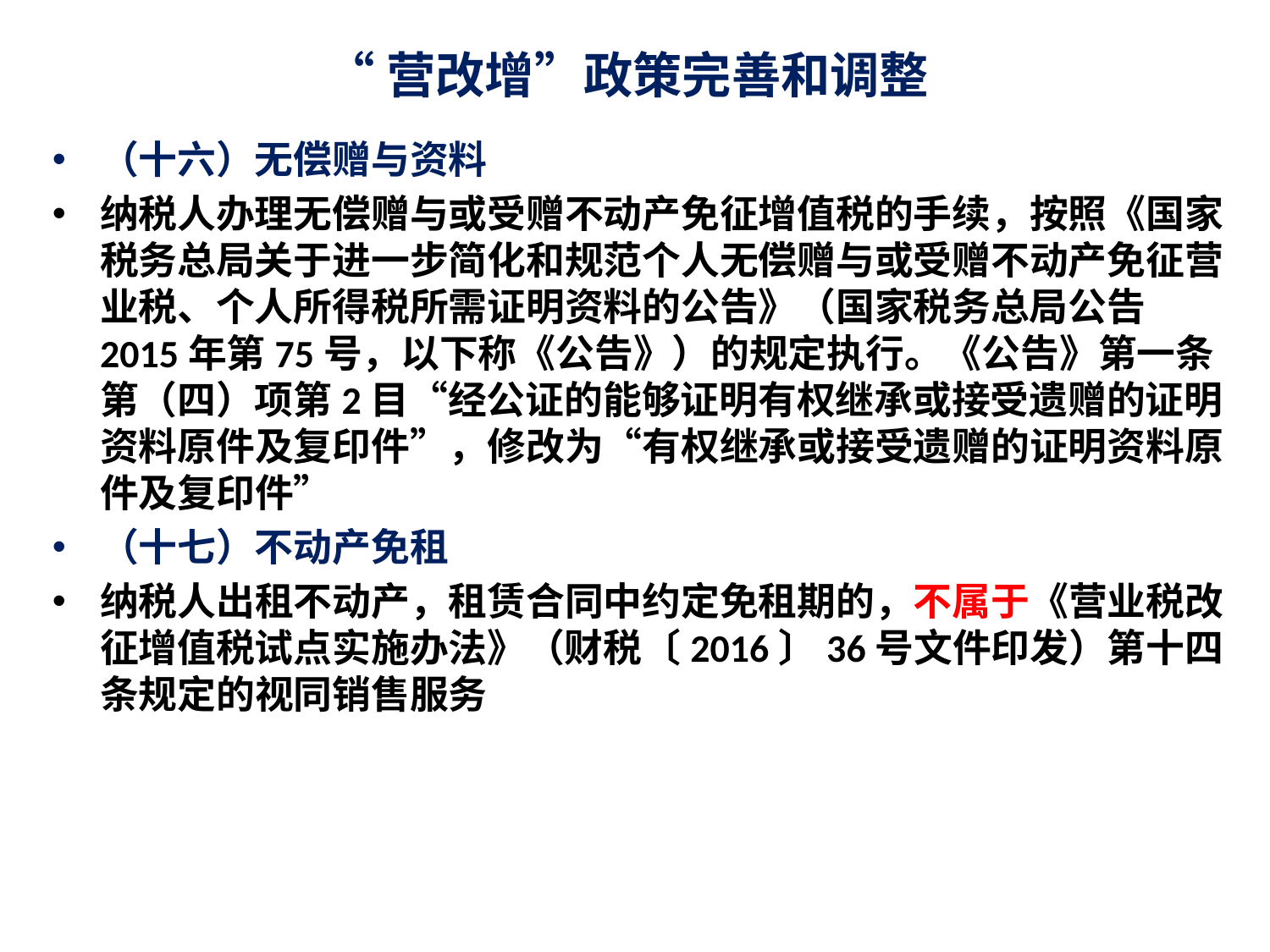

# “营改增”政策完善和调整
（十六）无偿赠与资料
纳税人办理无偿赠与或受赠不动产免征增值税的手续，按照《国家税务总局关于进一步简化和规范个人无偿赠与或受赠不动产免征营业税、个人所得税所需证明资料的公告》（国家税务总局公告2015年第75号，以下称《公告》）的规定执行。《公告》第一条第（四）项第2目“经公证的能够证明有权继承或接受遗赠的证明资料原件及复印件”，修改为“有权继承或接受遗赠的证明资料原件及复印件”
（十七）不动产免租
纳税人出租不动产，租赁合同中约定免租期的，不属于《营业税改征增值税试点实施办法》（财税〔2016〕36号文件印发）第十四条规定的视同销售服务